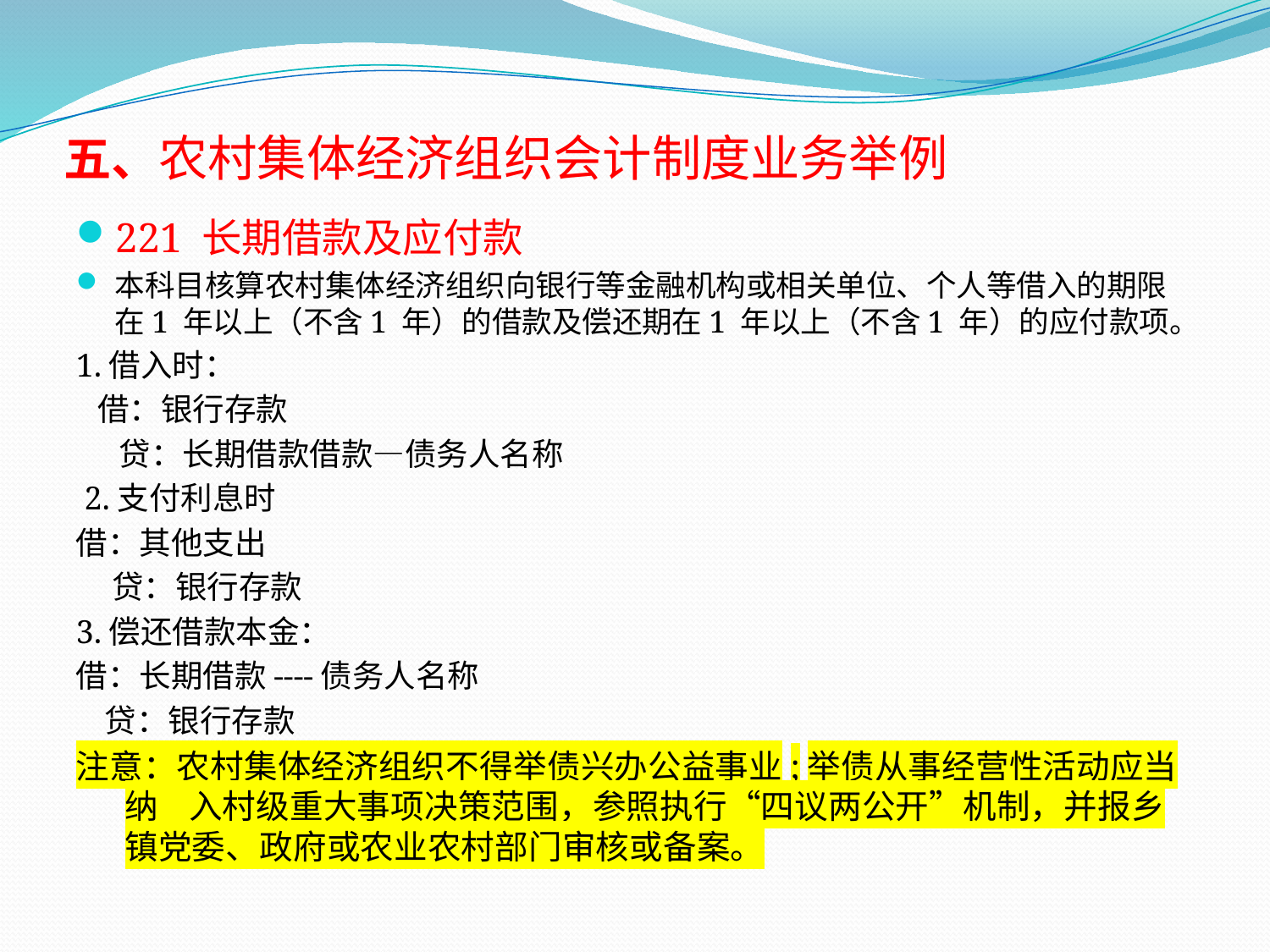

# 五、农村集体经济组织会计制度业务举例
221 长期借款及应付款
本科目核算农村集体经济组织向银行等金融机构或相关单位、个人等借入的期限在1 年以上（不含1 年）的借款及偿还期在1 年以上（不含1 年）的应付款项。
1.借入时：
  借：银行存款
     贷：长期借款借款—债务人名称
 2.支付利息时
借：其他支出
    贷：银行存款
3.偿还借款本金：
借：长期借款----债务人名称
   贷：银行存款
注意：农村集体经济组织不得举债兴办公益事业;举债从事经营性活动应当纳    入村级重大事项决策范围，参照执行“四议两公开”机制，并报乡镇党委、政府或农业农村部门审核或备案。